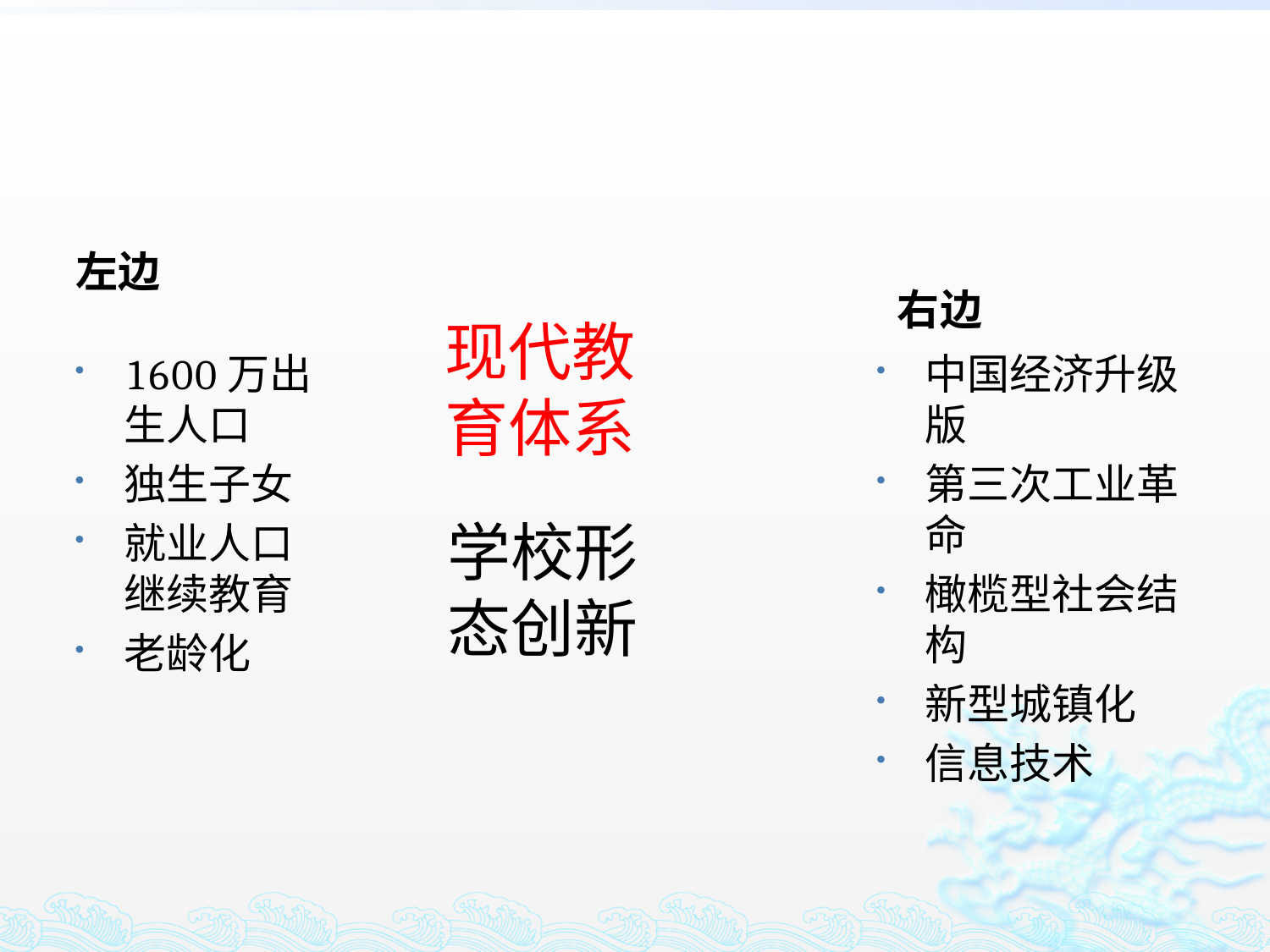

#
左边
右边
现代教育体系
1600万出生人口
独生子女
就业人口继续教育
老龄化

中国经济升级版
第三次工业革命
橄榄型社会结构
新型城镇化
信息技术
学校形态创新